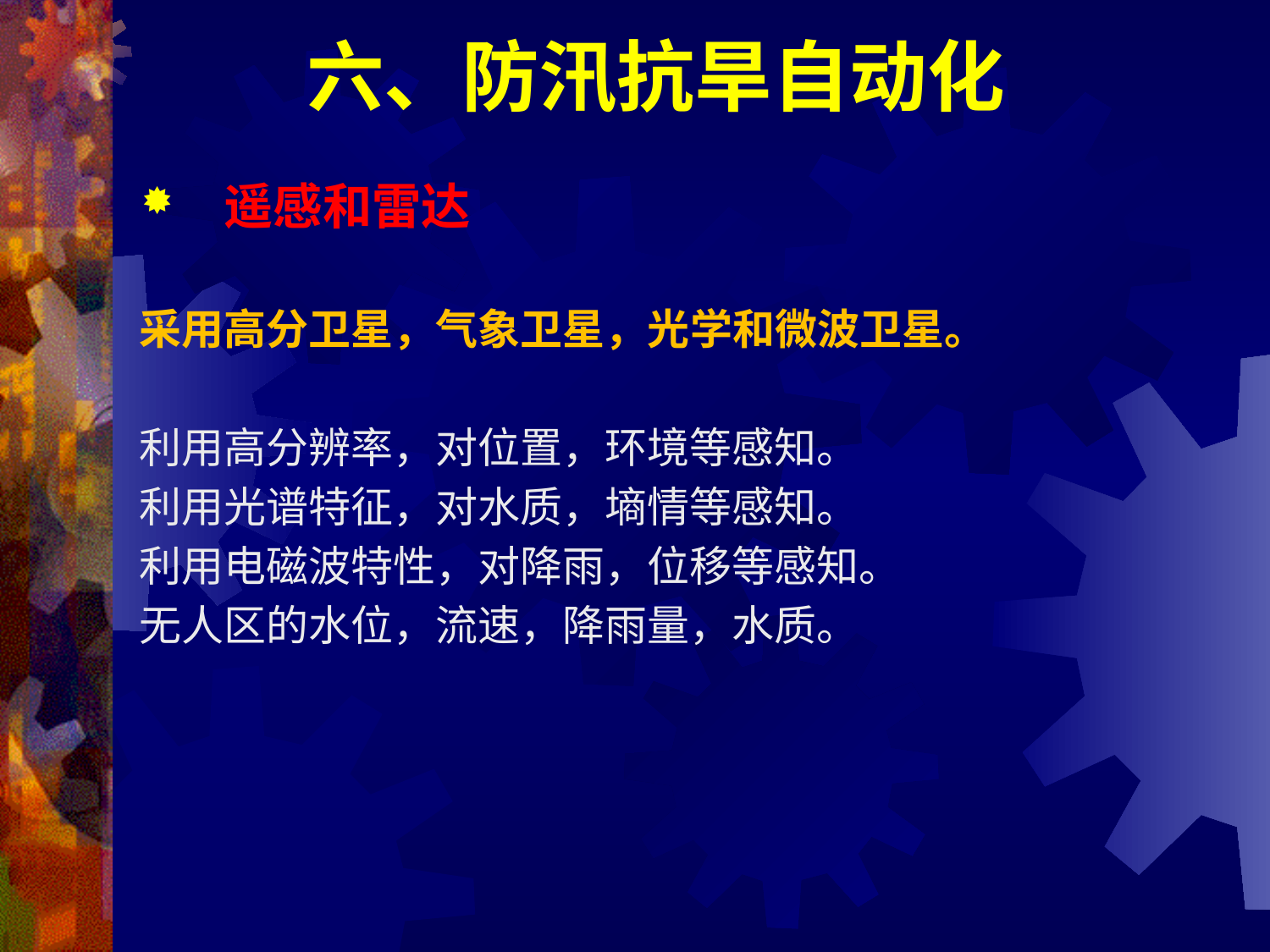

# 六、防汛抗旱自动化
遥感和雷达

采用高分卫星，气象卫星，光学和微波卫星。

利用高分辨率，对位置，环境等感知。
利用光谱特征，对水质，墒情等感知。
利用电磁波特性，对降雨，位移等感知。
无人区的水位，流速，降雨量，水质。